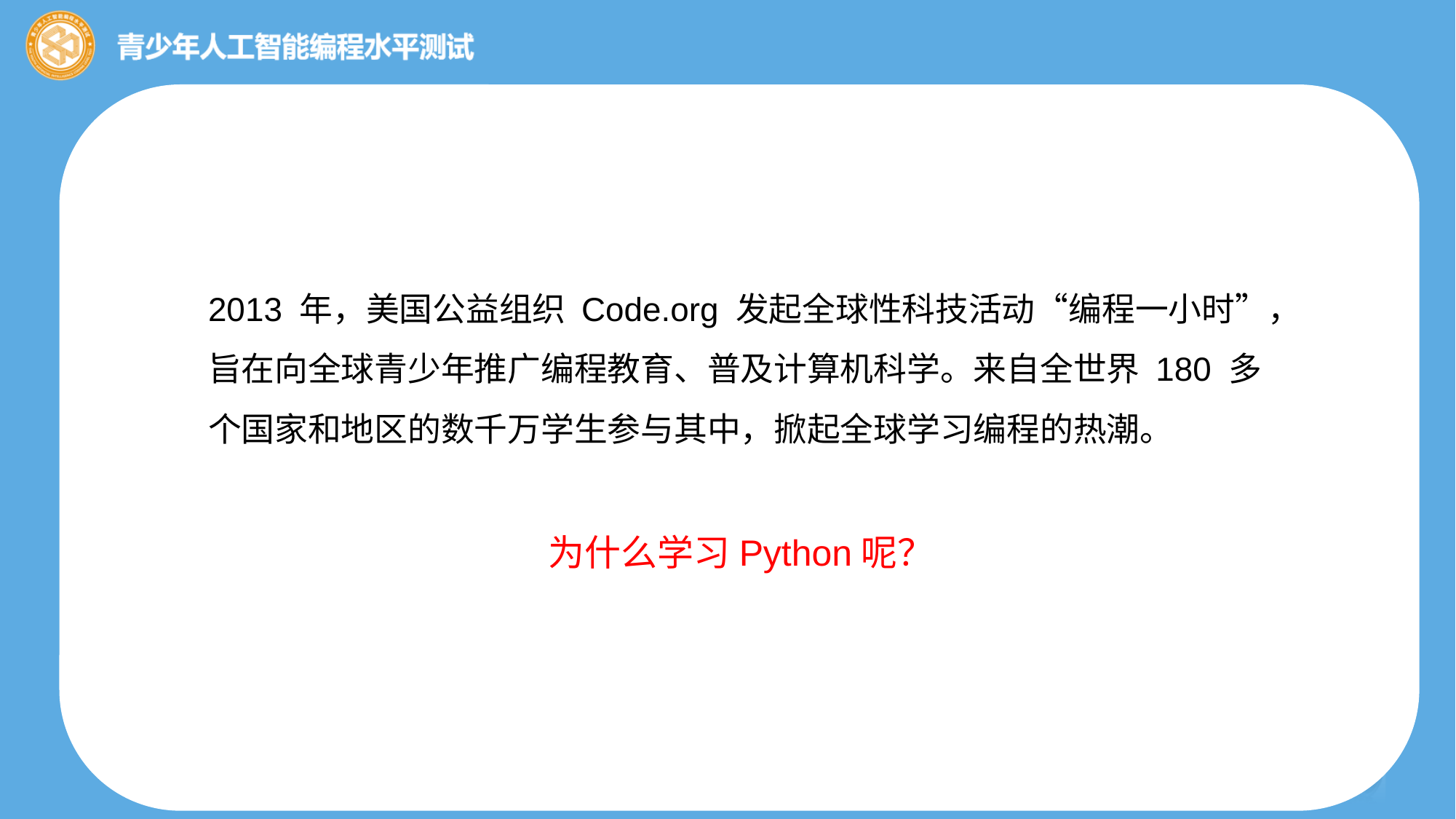

2013 年，美国公益组织 Code.org 发起全球性科技活动“编程一小时”，旨在向全球青少年推广编程教育、普及计算机科学。来自全世界 180 多个国家和地区的数千万学生参与其中，掀起全球学习编程的热潮。

为什么学习Python呢？